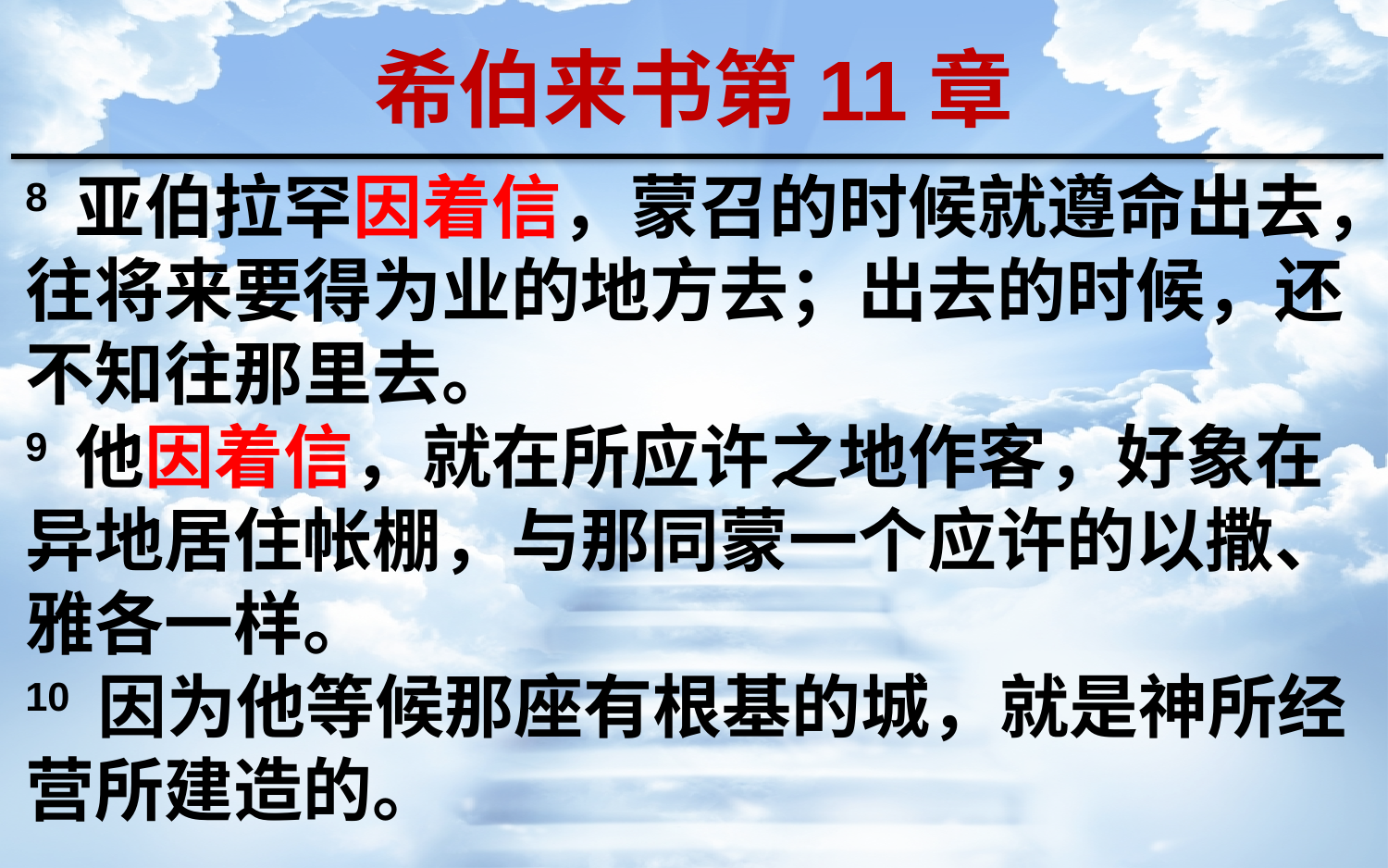

希伯来书第11章
8 亚伯拉罕因着信，蒙召的时候就遵命出去，往将来要得为业的地方去；出去的时候，还不知往那里去。
9 他因着信，就在所应许之地作客，好象在异地居住帐棚，与那同蒙一个应许的以撒、雅各一样。
10 因为他等候那座有根基的城，就是神所经营所建造的。